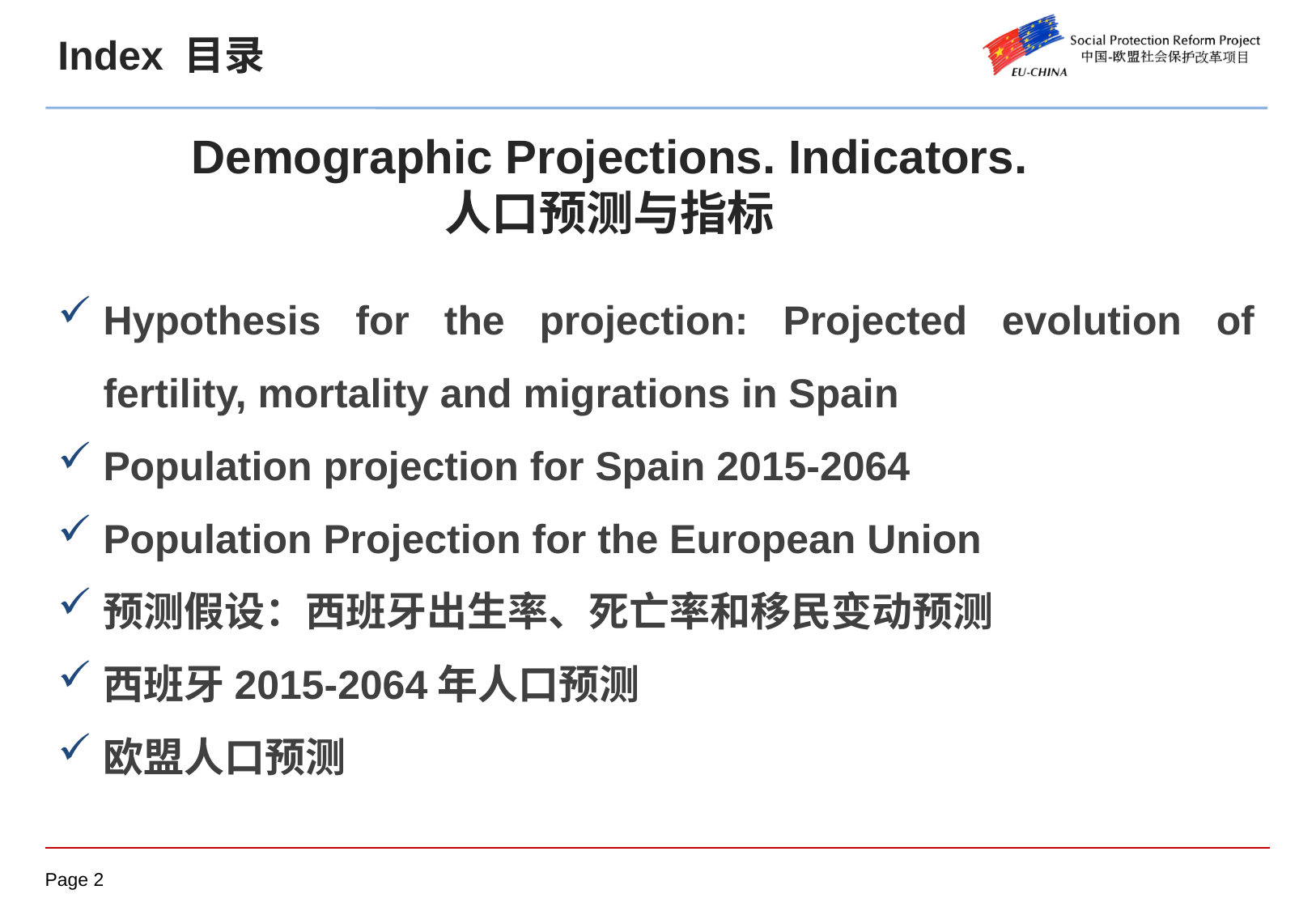

Index 目录
Demographic Projections. Indicators.
人口预测与指标
Hypothesis for the projection: Projected evolution of fertility, mortality and migrations in Spain
Population projection for Spain 2015-2064
Population Projection for the European Union
预测假设：西班牙出生率、死亡率和移民变动预测
西班牙2015-2064年人口预测
欧盟人口预测